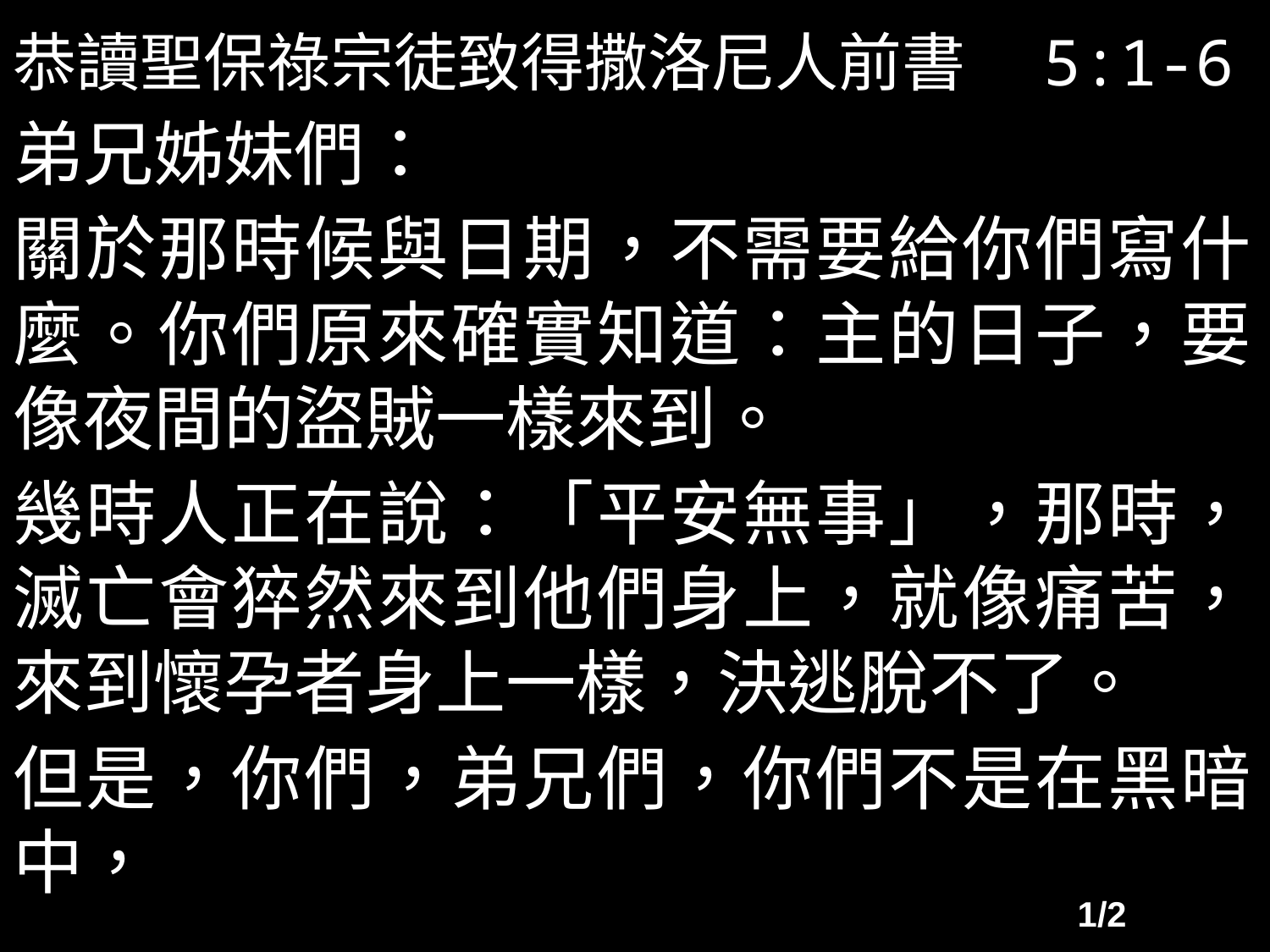

恭讀聖保祿宗徒致得撒洛尼人前書　5:1-6
弟兄姊妹們：
關於那時候與日期，不需要給你們寫什麼。你們原來確實知道：主的日子，要像夜間的盜賊一樣來到。
幾時人正在說：「平安無事」，那時，滅亡會猝然來到他們身上，就像痛苦，來到懷孕者身上一樣，決逃脫不了。
但是，你們，弟兄們，你們不是在黑暗中，
1/2